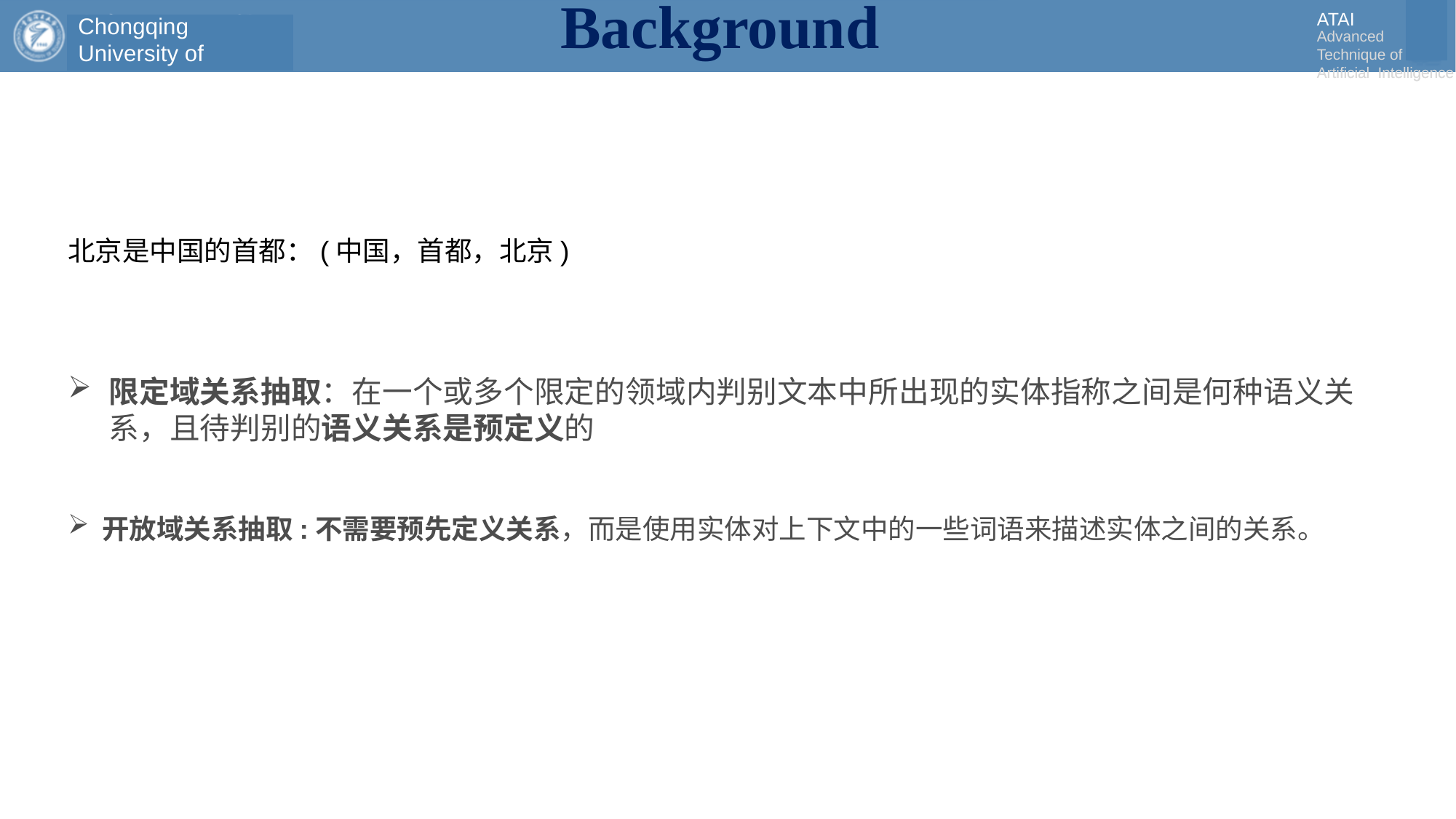

# Background
北京是中国的首都：(中国，首都，北京)
限定域关系抽取：在一个或多个限定的领域内判别文本中所出现的实体指称之间是何种语义关系，且待判别的语义关系是预定义的
开放域关系抽取:不需要预先定义关系，而是使用实体对上下文中的一些词语来描述实体之间的关系。